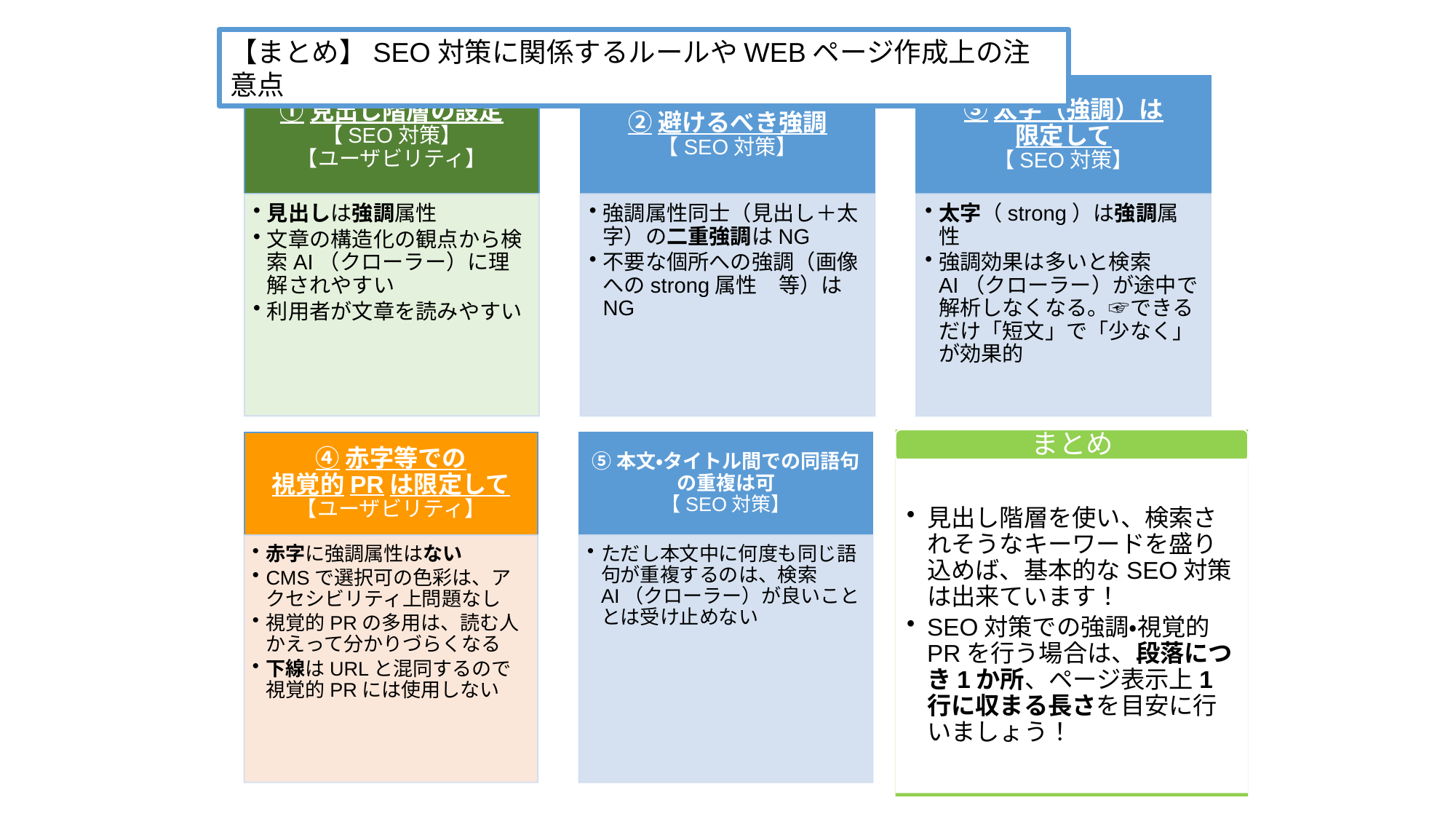

【まとめ】SEO対策に関係するルールやWEBページ作成上の注意点
①見出し階層の設定【SEO対策】
【ユーザビリティ】
見出しは強調属性
文章の構造化の観点から検索AI（クローラー）に理解されやすい
利用者が文章を読みやすい
②避けるべき強調
【SEO対策】
強調属性同士（見出し＋太字）の二重強調はNG
不要な個所への強調（画像へのstrong属性　等）はNG
③太字（強調）は
限定して
【SEO対策】
太字（strong）は強調属性
強調効果は多いと検索AI（クローラー）が途中で解析しなくなる。☞できるだけ「短文」で「少なく」が効果的
④赤字等での
視覚的PRは限定して
【ユーザビリティ】
赤字に強調属性はない
CMSで選択可の色彩は、アクセシビリティ上問題なし
視覚的PRの多用は、読む人かえって分かりづらくなる
下線はURLと混同するので視覚的PRには使用しない
⑤本文・タイトル間での同語句の重複は可
【SEO対策】
ただし本文中に何度も同じ語句が重複するのは、検索AI（クローラー）が良いこととは受け止めない
まとめ
見出し階層を使い、検索されそうなキーワードを盛り込めば、基本的なSEO対策は出来ています！
SEO対策での強調・視覚的PRを行う場合は、段落につき1か所、ページ表示上1行に収まる長さを目安に行いましょう！